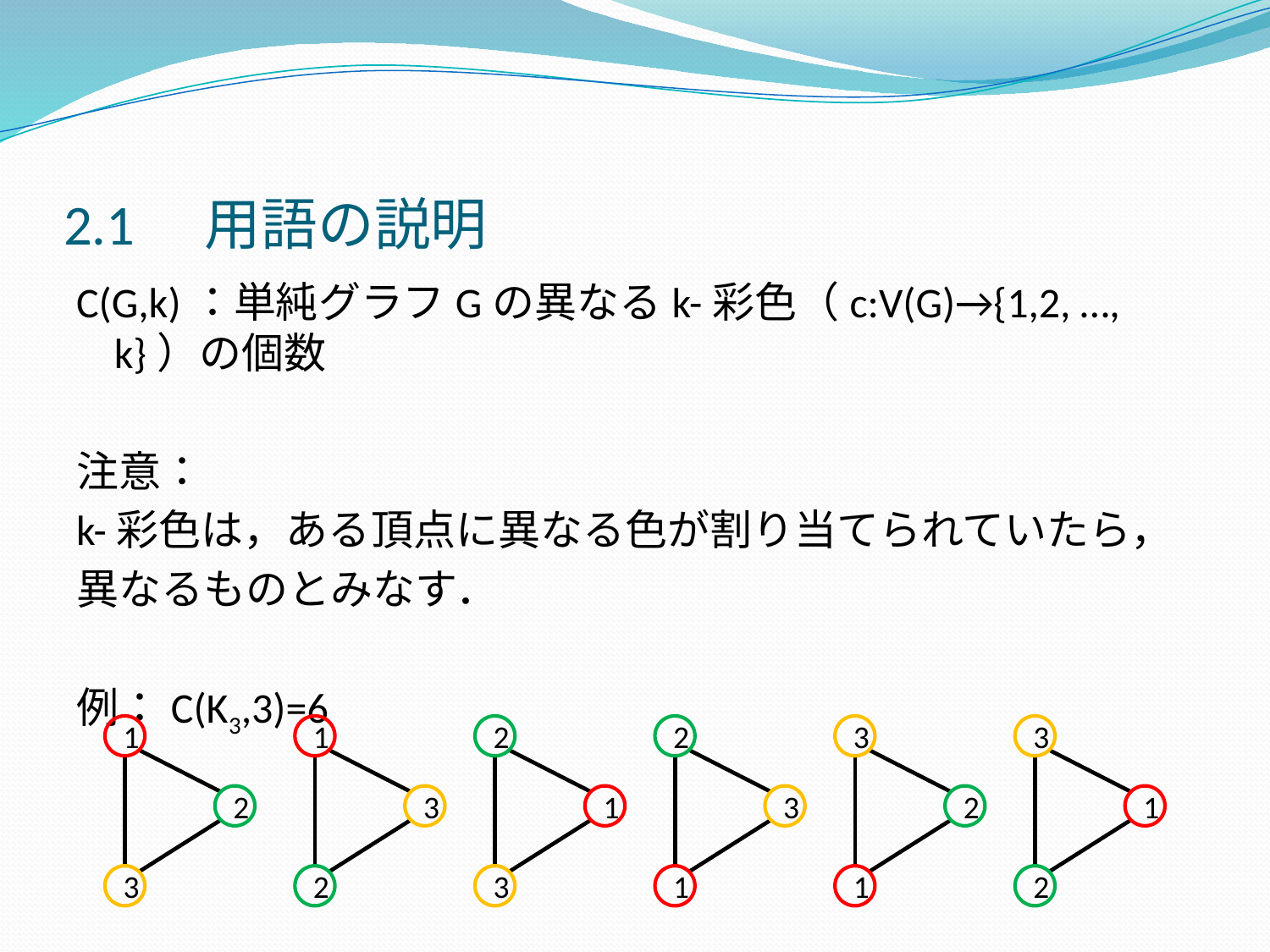

# 2.1　用語の説明
C(G,k)：単純グラフGの異なるk-彩色（c:V(G)→{1,2, …, k}）の個数

注意：
k-彩色は，ある頂点に異なる色が割り当てられていたら，
異なるものとみなす．

例：C(K3,3)=6

1
1
2
2
3
3
2
3
1
3
2
1
3
2
3
1
1
2